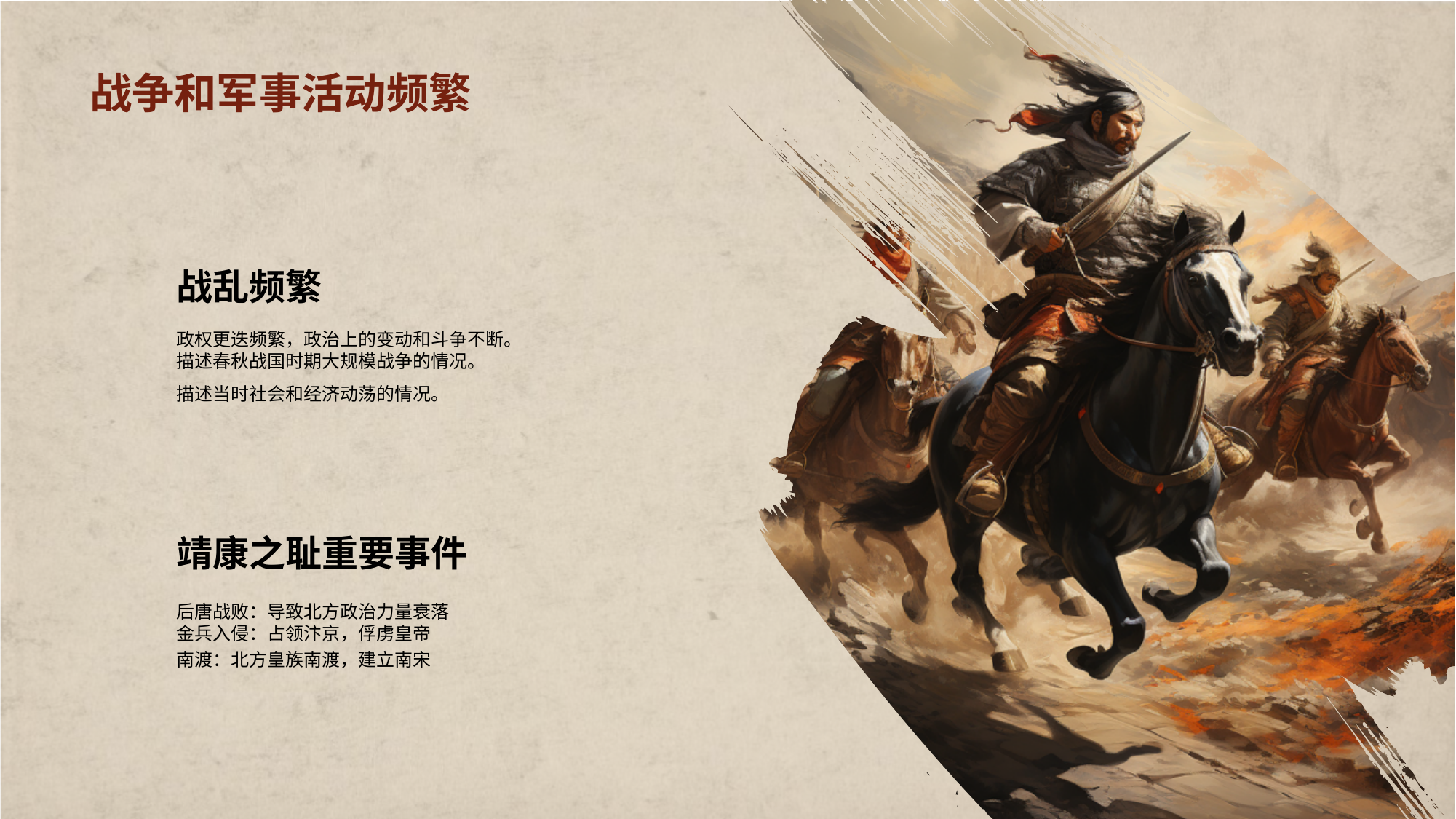

# 战争和军事活动频繁

战乱频繁
政权更迭频繁，政治上的变动和斗争不断。
描述春秋战国时期大规模战争的情况。
描述当时社会和经济动荡的情况。
靖康之耻重要事件
后唐战败：导致北方政治力量衰落
金兵入侵：占领汴京，俘虏皇帝
南渡：北方皇族南渡，建立南宋